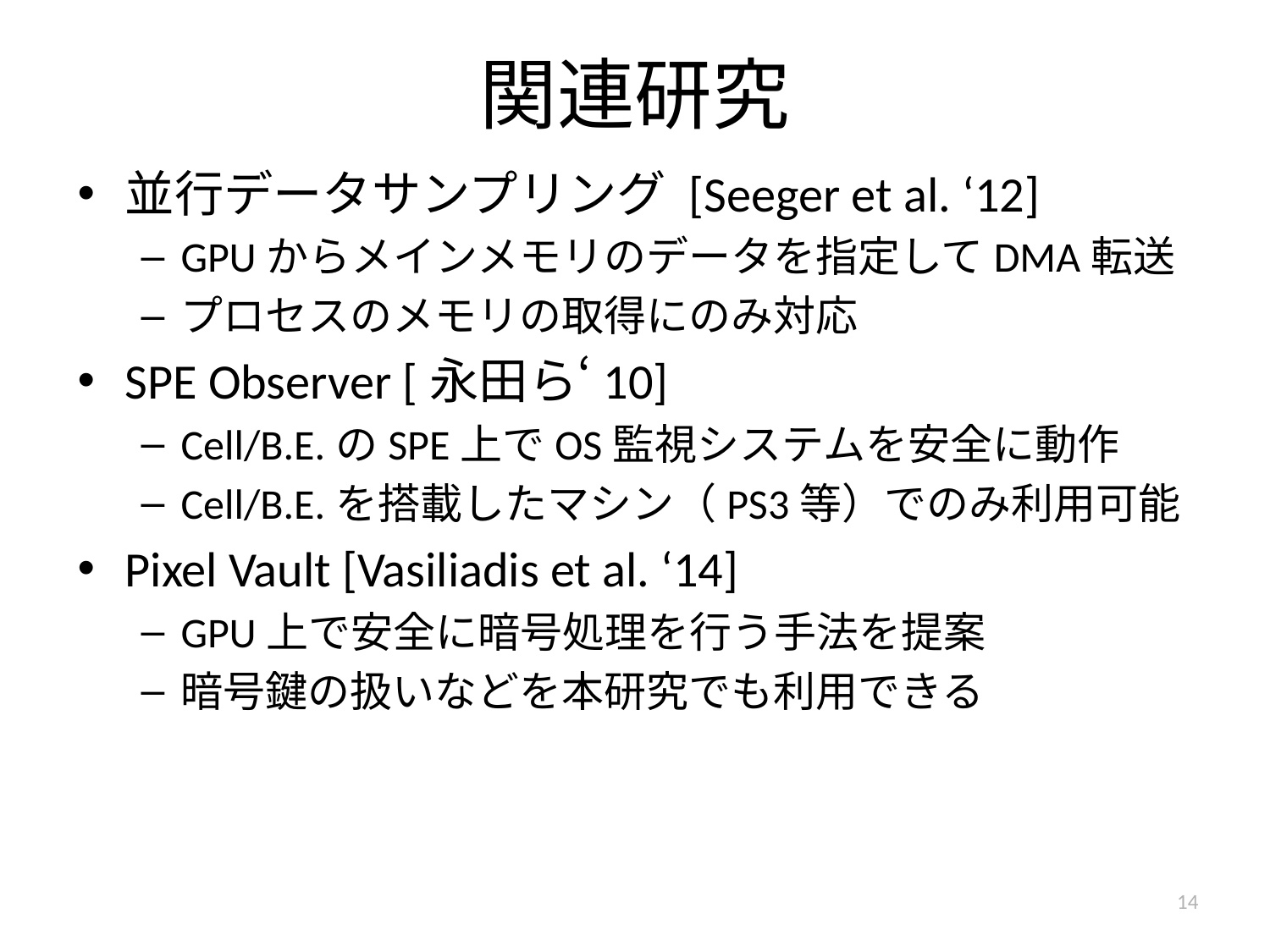

# 関連研究
並行データサンプリング [Seeger et al. ‘12]
GPUからメインメモリのデータを指定してDMA転送
プロセスのメモリの取得にのみ対応
SPE Observer [永田ら‘10]
Cell/B.E.のSPE上でOS監視システムを安全に動作
Cell/B.E.を搭載したマシン（PS3等）でのみ利用可能
Pixel Vault [Vasiliadis et al. ‘14]
GPU上で安全に暗号処理を行う手法を提案
暗号鍵の扱いなどを本研究でも利用できる
14